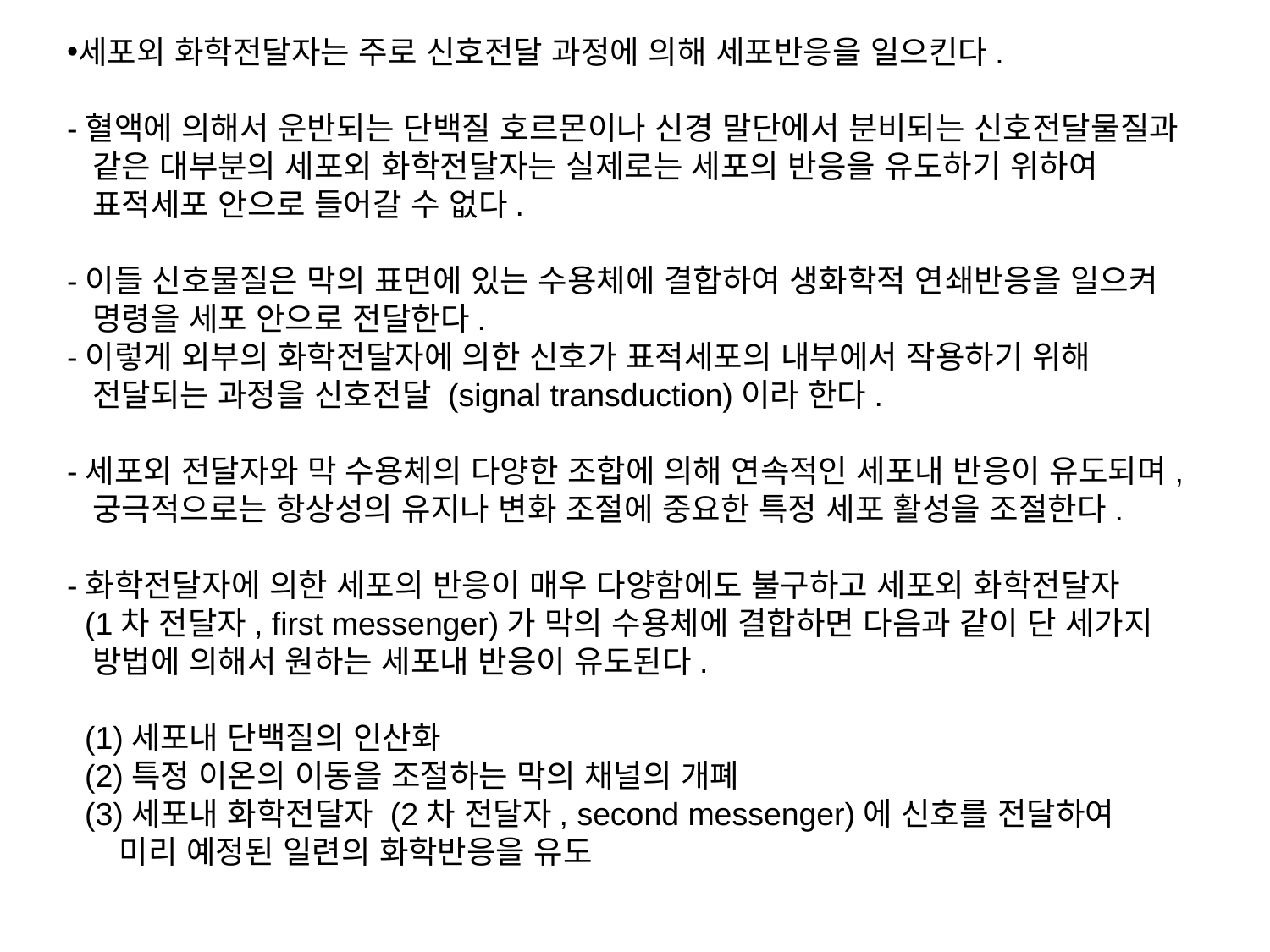

세포외 화학전달자는 주로 신호전달 과정에 의해 세포반응을 일으킨다.

-혈액에 의해서 운반되는 단백질 호르몬이나 신경 말단에서 분비되는 신호전달물질과
  같은 대부분의 세포외 화학전달자는 실제로는 세포의 반응을 유도하기 위하여
  표적세포 안으로 들어갈 수 없다.

-이들 신호물질은 막의 표면에 있는 수용체에 결합하여 생화학적 연쇄반응을 일으켜
  명령을 세포 안으로 전달한다.
-이렇게 외부의 화학전달자에 의한 신호가 표적세포의 내부에서 작용하기 위해
  전달되는 과정을 신호전달 (signal transduction)이라 한다.

-세포외 전달자와 막 수용체의 다양한 조합에 의해 연속적인 세포내 반응이 유도되며,
  궁극적으로는 항상성의 유지나 변화 조절에 중요한 특정 세포 활성을 조절한다.

-화학전달자에 의한 세포의 반응이 매우 다양함에도 불구하고 세포외 화학전달자
  (1차 전달자, first messenger)가 막의 수용체에 결합하면 다음과 같이 단 세가지
  방법에 의해서 원하는 세포내 반응이 유도된다.

  (1)세포내 단백질의 인산화
  (2)특정 이온의 이동을 조절하는 막의 채널의 개폐
  (3)세포내 화학전달자 (2차 전달자, second messenger)에 신호를 전달하여
     미리 예정된 일련의 화학반응을 유도